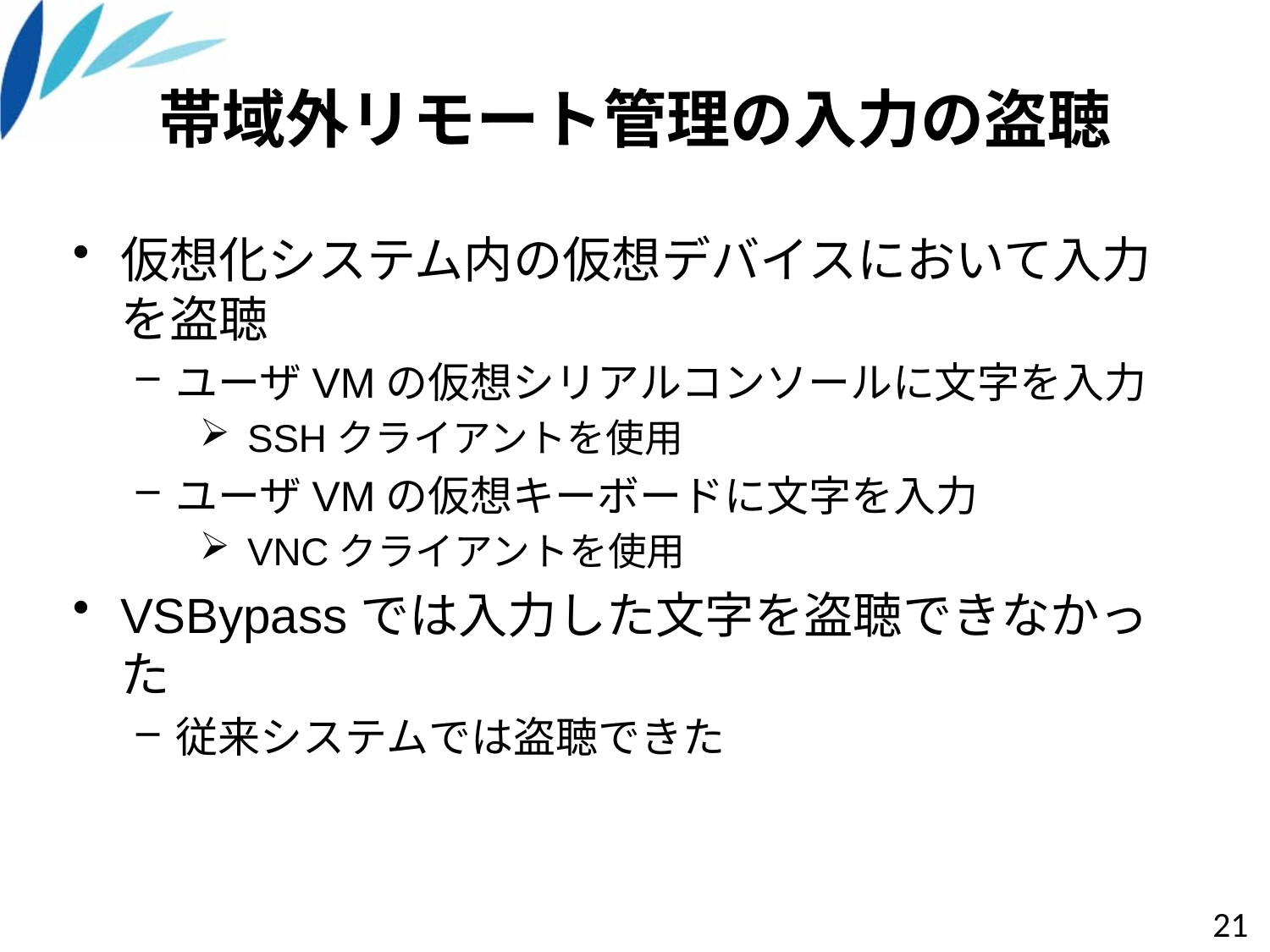

# 帯域外リモート管理の入力の盗聴
仮想化システム内の仮想デバイスにおいて入力を盗聴
ユーザVMの仮想シリアルコンソールに文字を入力
SSHクライアントを使用
ユーザVMの仮想キーボードに文字を入力
VNCクライアントを使用
VSBypassでは入力した文字を盗聴できなかった
従来システムでは盗聴できた
21